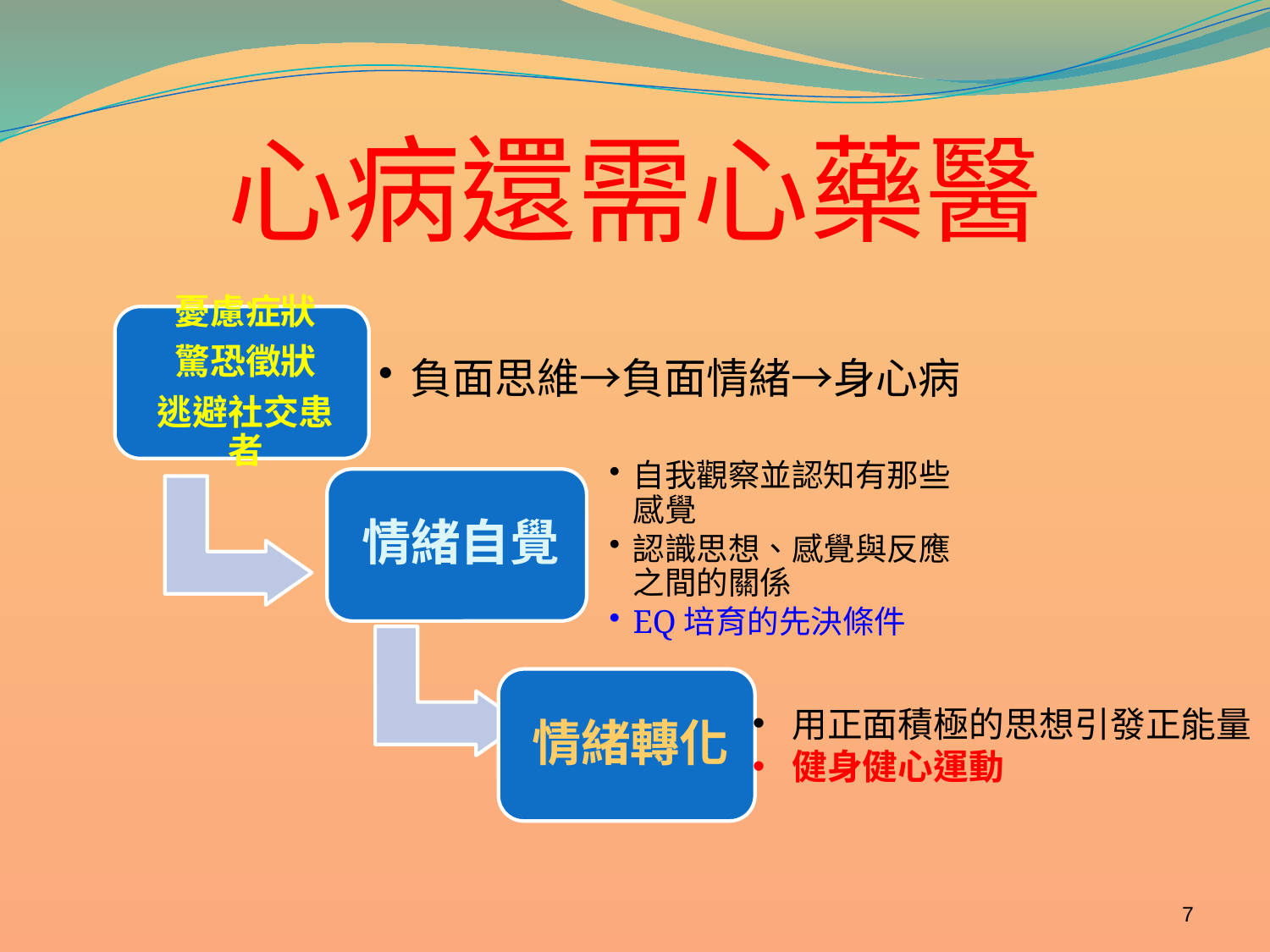

# 心病還需心藥醫
憂慮症狀
驚恐徵狀
逃避社交患者
負面思維→負面情緒→身心病
情緒自覺
自我觀察並認知有那些感覺
認識思想、感覺與反應之間的關係
EQ培育的先決條件
情緒轉化

用正面積極的思想引發正能量
健身健心運動
7